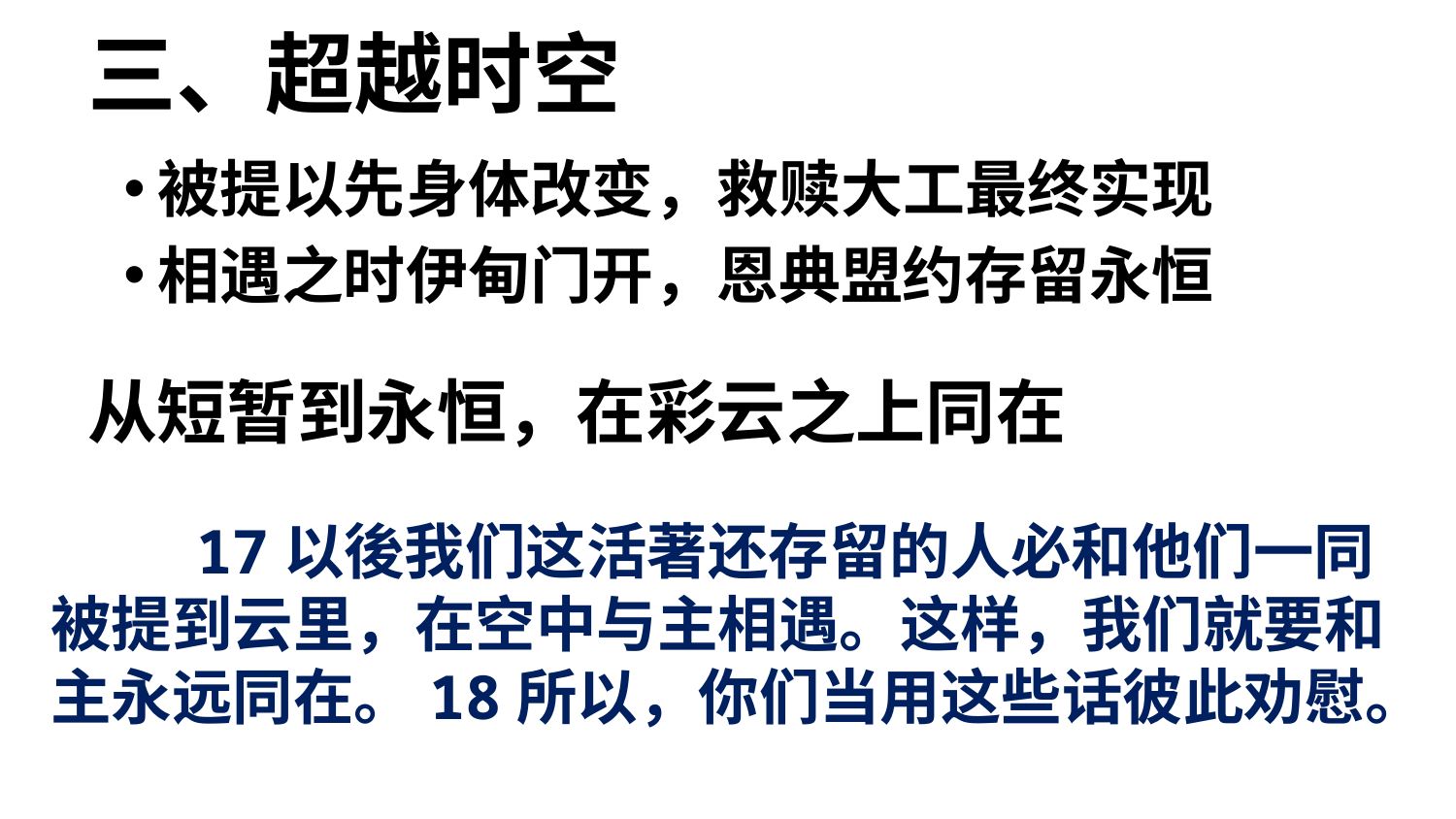

# 三、超越时空
被提以先身体改变，救赎大工最终实现
相遇之时伊甸门开，恩典盟约存留永恒

从短暂到永恒，在彩云之上同在
    17以後我们这活著还存留的人必和他们一同被提到云里，在空中与主相遇。这样，我们就要和主永远同在。18所以，你们当用这些话彼此劝慰。